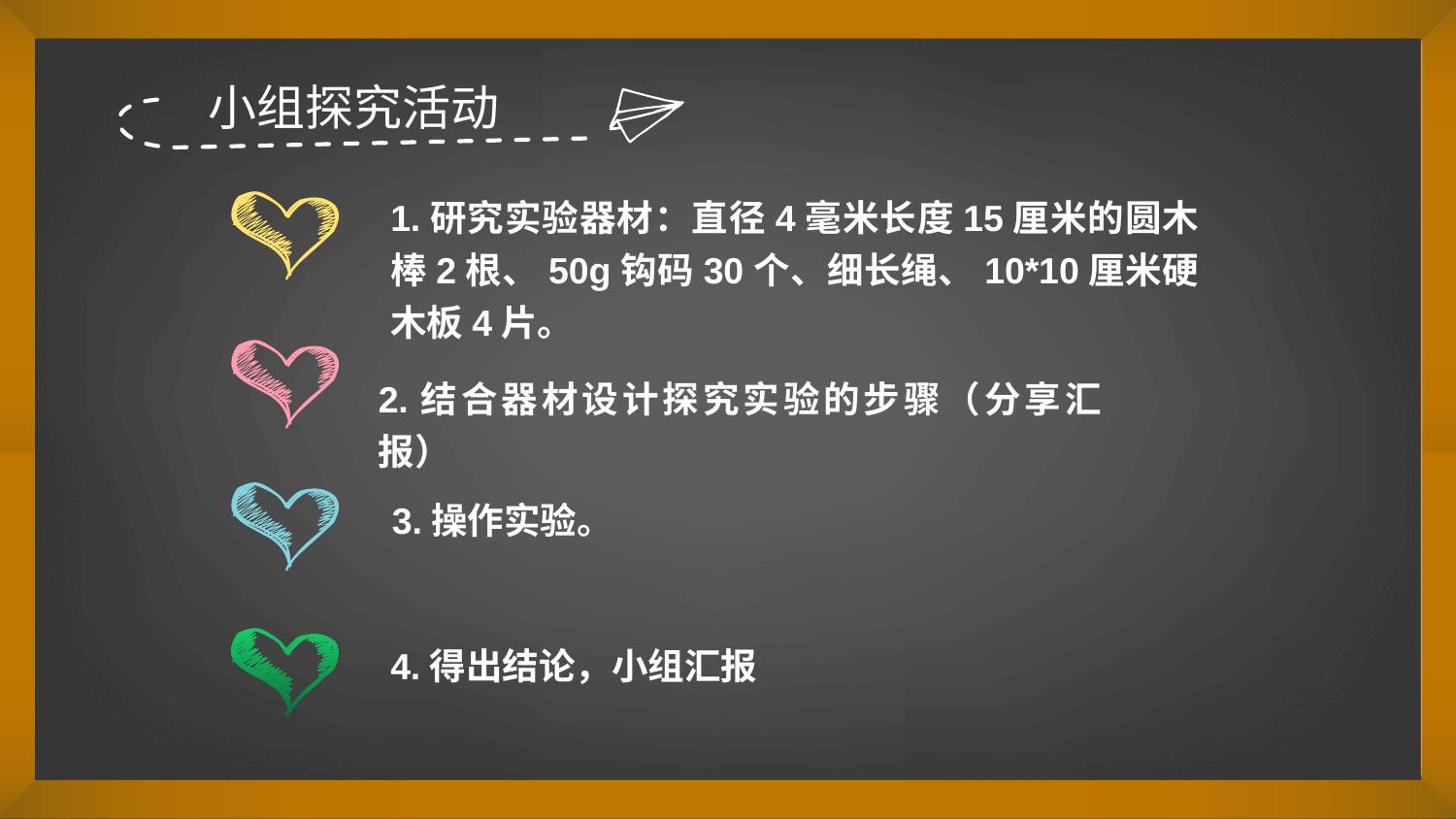

小组探究活动

1.研究实验器材：直径4毫米长度15厘米的圆木棒2根、50g钩码30个、细长绳、10*10厘米硬木板4片。

2.结合器材设计探究实验的步骤（分享汇报）

3.操作实验。
4.得出结论，小组汇报